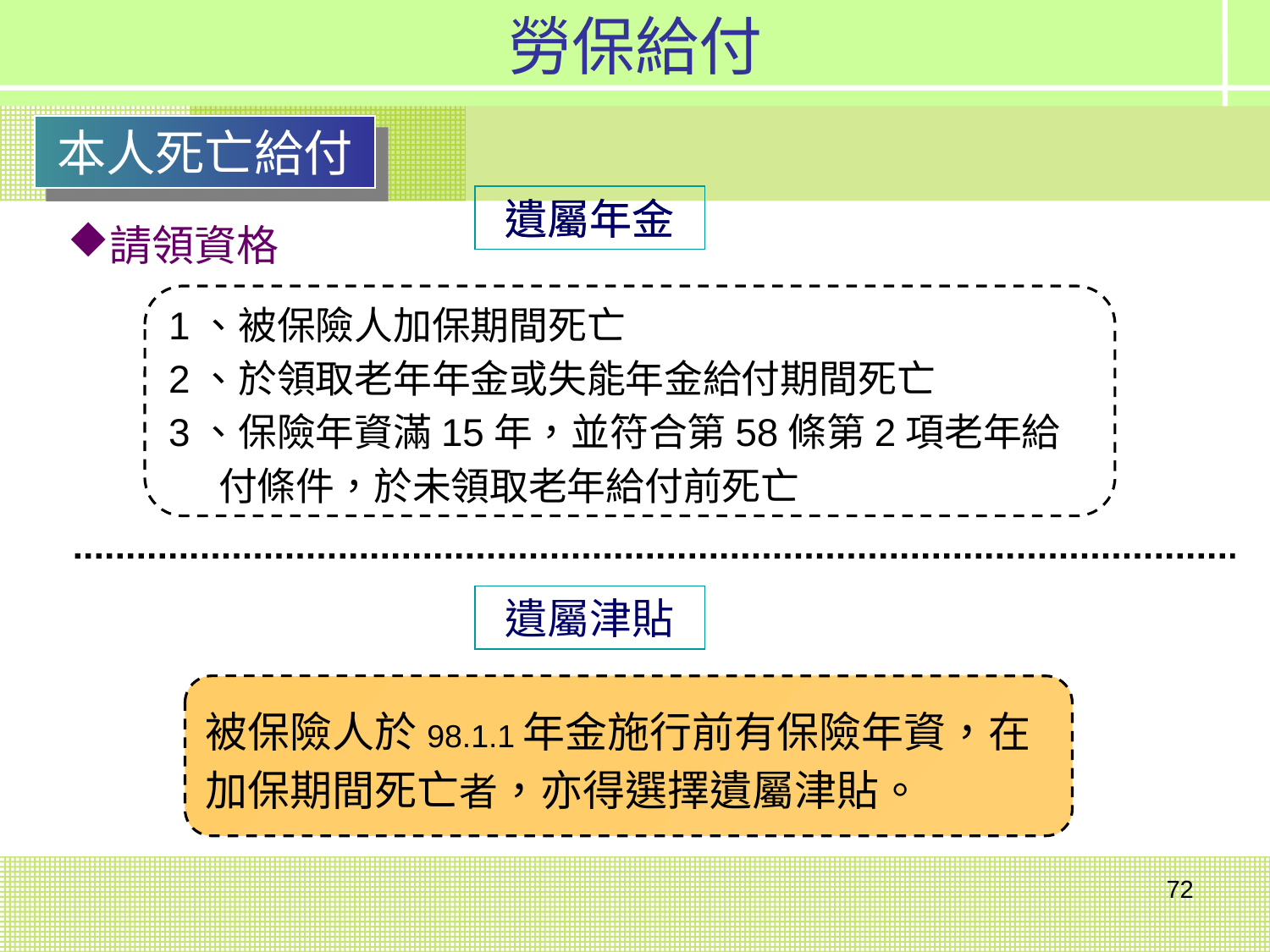

勞保給付

本人死亡給付
遺屬年金
遺屬年金
請領資格
1、被保險人加保期間死亡
2、於領取老年年金或失能年金給付期間死亡
3、保險年資滿15年，並符合第58條第2項老年給付條件，於未領取老年給付前死亡

遺屬津貼
被保險人於98.1.1年金施行前有保險年資，在加保期間死亡者，亦得選擇遺屬津貼。
72